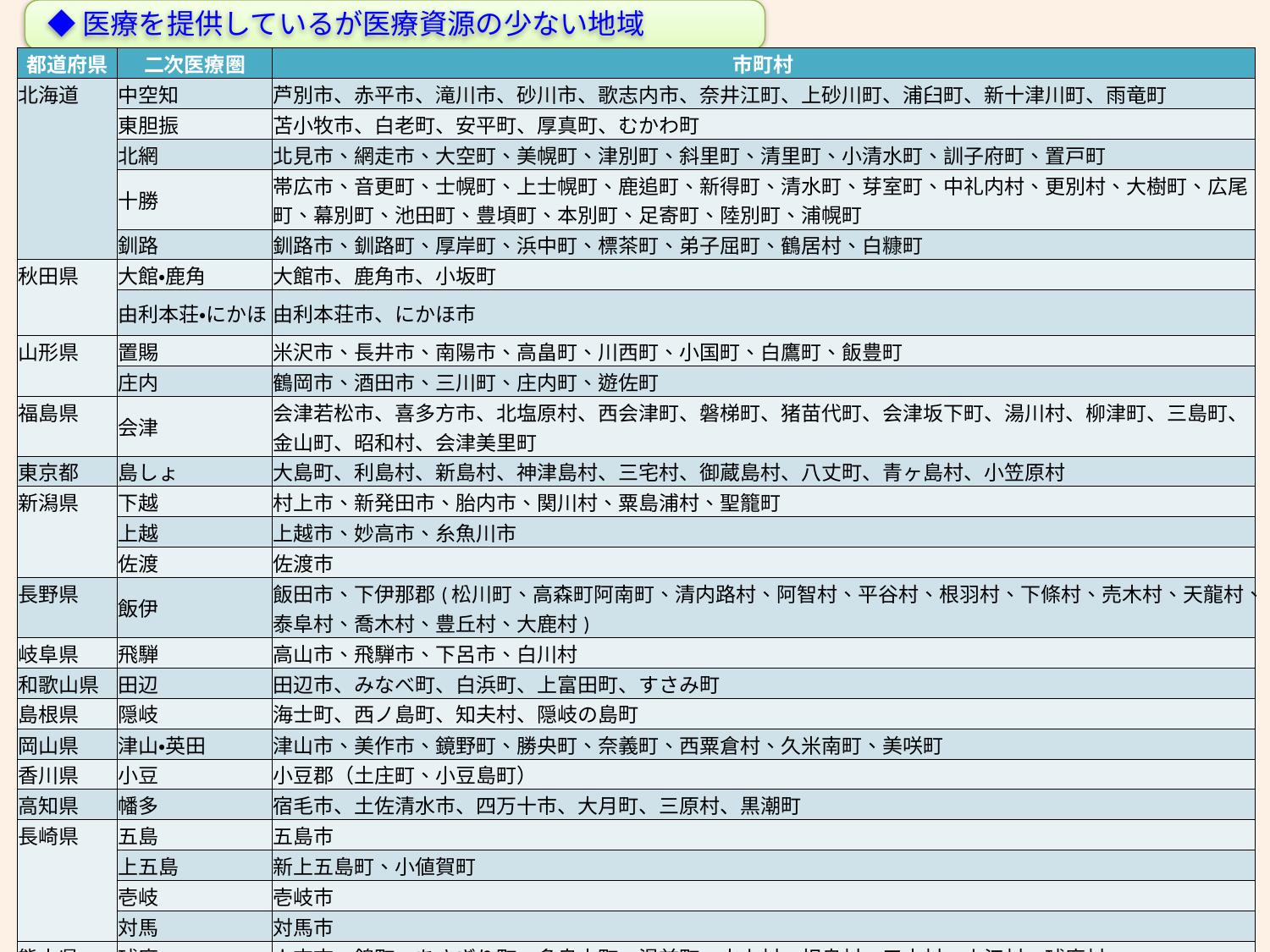

◆医療を提供しているが医療資源の少ない地域

| 都道府県 | 二次医療圏 | 市町村 |
| --- | --- | --- |
| 北海道 | 中空知 | 芦別市、赤平市、滝川市、砂川市、歌志内市、奈井江町、上砂川町、浦臼町、新十津川町、雨竜町 |
|  | 東胆振 | 苫小牧市、白老町、安平町、厚真町、むかわ町 |
|  | 北網 | 北見市、網走市、大空町、美幌町、津別町、斜里町、清里町、小清水町、訓子府町、置戸町 |
|  | 十勝 | 帯広市、音更町、士幌町、上士幌町、鹿追町、新得町、清水町、芽室町、中礼内村、更別村、大樹町、広尾町、幕別町、池田町、豊頃町、本別町、足寄町、陸別町、浦幌町 |
|  | 釧路 | 釧路市、釧路町、厚岸町、浜中町、標茶町、弟子屈町、鶴居村、白糠町 |
| 秋田県 | 大館・鹿角 | 大館市、鹿角市、小坂町 |
|  | 由利本荘・にかほ | 由利本荘市、にかほ市 |
| 山形県 | 置賜 | 米沢市、長井市、南陽市、高畠町、川西町、小国町、白鷹町、飯豊町 |
|  | 庄内 | 鶴岡市、酒田市、三川町、庄内町、遊佐町 |
| 福島県 | 会津 | 会津若松市、喜多方市、北塩原村、西会津町、磐梯町、猪苗代町、会津坂下町、湯川村、柳津町、三島町、金山町、昭和村、会津美里町 |
| 東京都 | 島しょ | 大島町、利島村、新島村、神津島村、三宅村、御蔵島村、八丈町、青ヶ島村、小笠原村 |
| 新潟県 | 下越 | 村上市、新発田市、胎内市、関川村、粟島浦村、聖籠町 |
|  | 上越 | 上越市、妙高市、糸魚川市 |
|  | 佐渡 | 佐渡市 |
| 長野県 | 飯伊 | 飯田市、下伊那郡(松川町、高森町阿南町、清内路村、阿智村、平谷村、根羽村、下條村、売木村、天龍村、泰阜村、喬木村、豊丘村、大鹿村) |
| 岐阜県 | 飛騨 | 高山市、飛騨市、下呂市、白川村 |
| 和歌山県 | 田辺 | 田辺市、みなべ町、白浜町、上富田町、すさみ町 |
| 島根県 | 隠岐 | 海士町、西ノ島町、知夫村、隠岐の島町 |
| 岡山県 | 津山・英田 | 津山市、美作市、鏡野町、勝央町、奈義町、西粟倉村、久米南町、美咲町 |
| 香川県 | 小豆 | 小豆郡（土庄町、小豆島町） |
| 高知県 | 幡多 | 宿毛市、土佐清水市、四万十市、大月町、三原村、黒潮町 |
| 長崎県 | 五島 | 五島市 |
|  | 上五島 | 新上五島町、小値賀町 |
|  | 壱岐 | 壱岐市 |
|  | 対馬 | 対馬市 |
| 熊本県 | 球磨 | 人吉市、錦町、あさぎり町、多良木町、湯前町、水上村、相良村、五木村、山江村、球磨村 |
| 鹿児島県 | 熊毛 | 西之表市、熊毛郡（中種子町、南種子町、屋久島町） |
|  | 奄美 | 奄美市、大島郡（大和村、宇検村、瀬戸内町、籠郷町、喜界町、徳之島町、天城町、伊仙町、和泊町、知名町、与論町） |
| 沖縄県 | 宮古 | 宮古島市、多良間村 |
|  | 八重山 | 石垣市、竹富町、与那国町 |

91